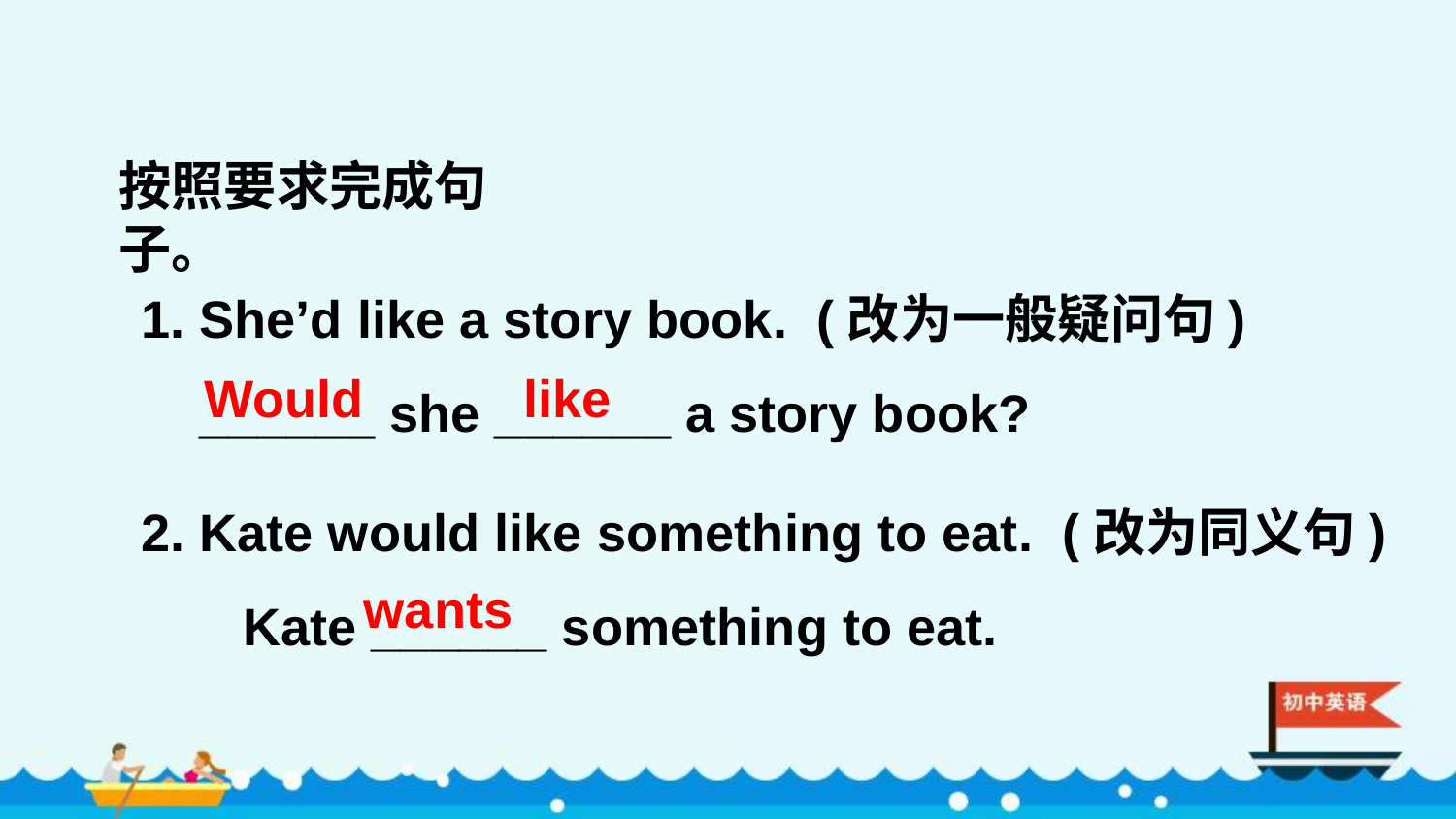

按照要求完成句子。
1. She’d like a story book.  (改为一般疑问句)
    ______ she ______ a story book?
2. Kate would like something to eat.  (改为同义句)
       Kate ______ something to eat.
Would           like
wants